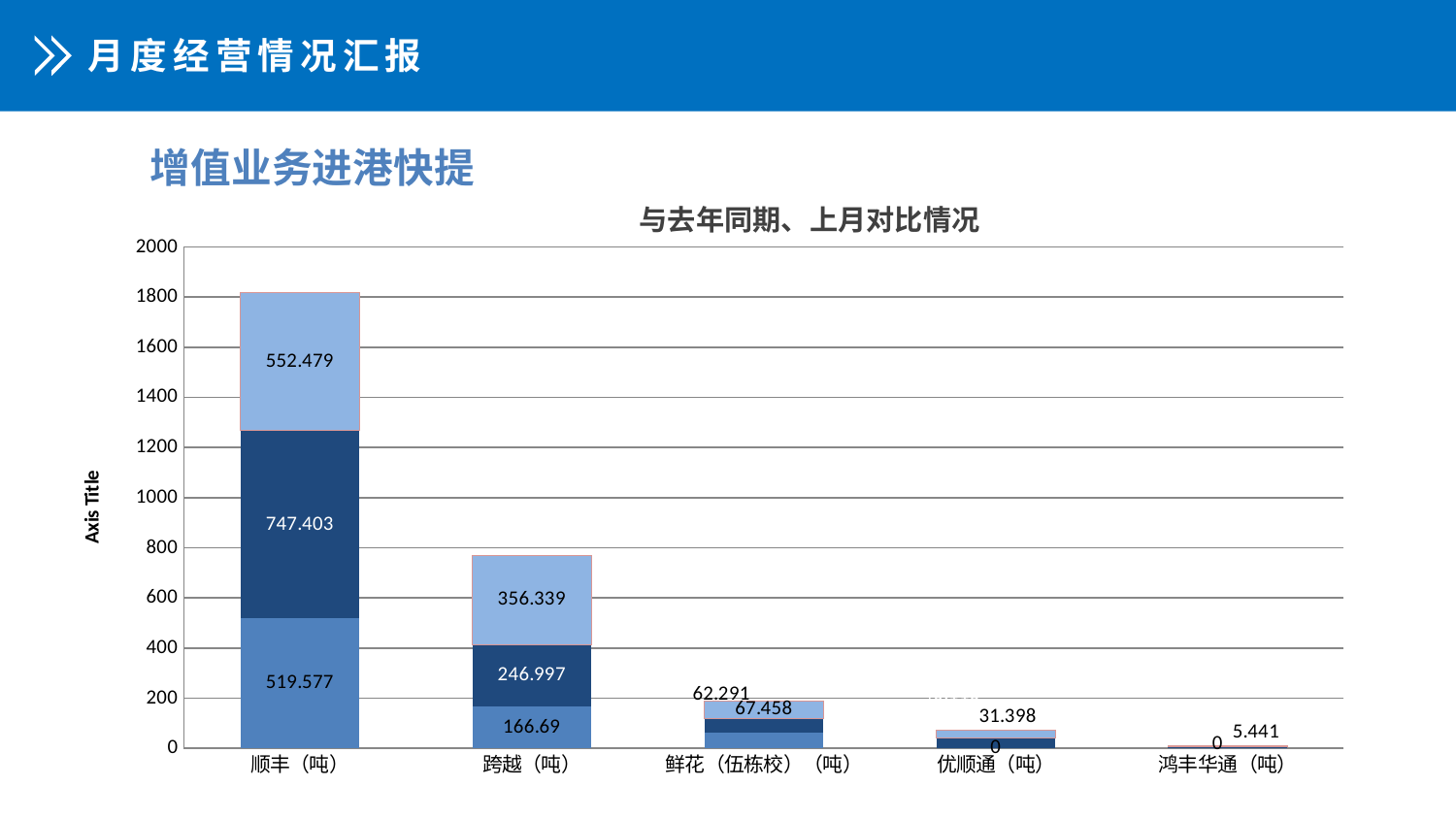

月度经营情况汇报

增值业务进港快提
与去年同期、上月对比情况

### Chart

| Category | 去年同期 | 二月份 | 三月份 |
|---|---|---|---|
| 顺丰（吨） | 519.577 | 747.403 | 552.479 |
| 跨越（吨） | 166.69 | 246.997 | 356.339 |
| 鲜花（伍栋校）（吨） | 62.291 | 58.074 | 67.458 |
| 优顺通（吨） | 0.0 | 40.116 | 31.398 |
| 鸿丰华通（吨） | 0.0 | 5.894 | 5.441 |